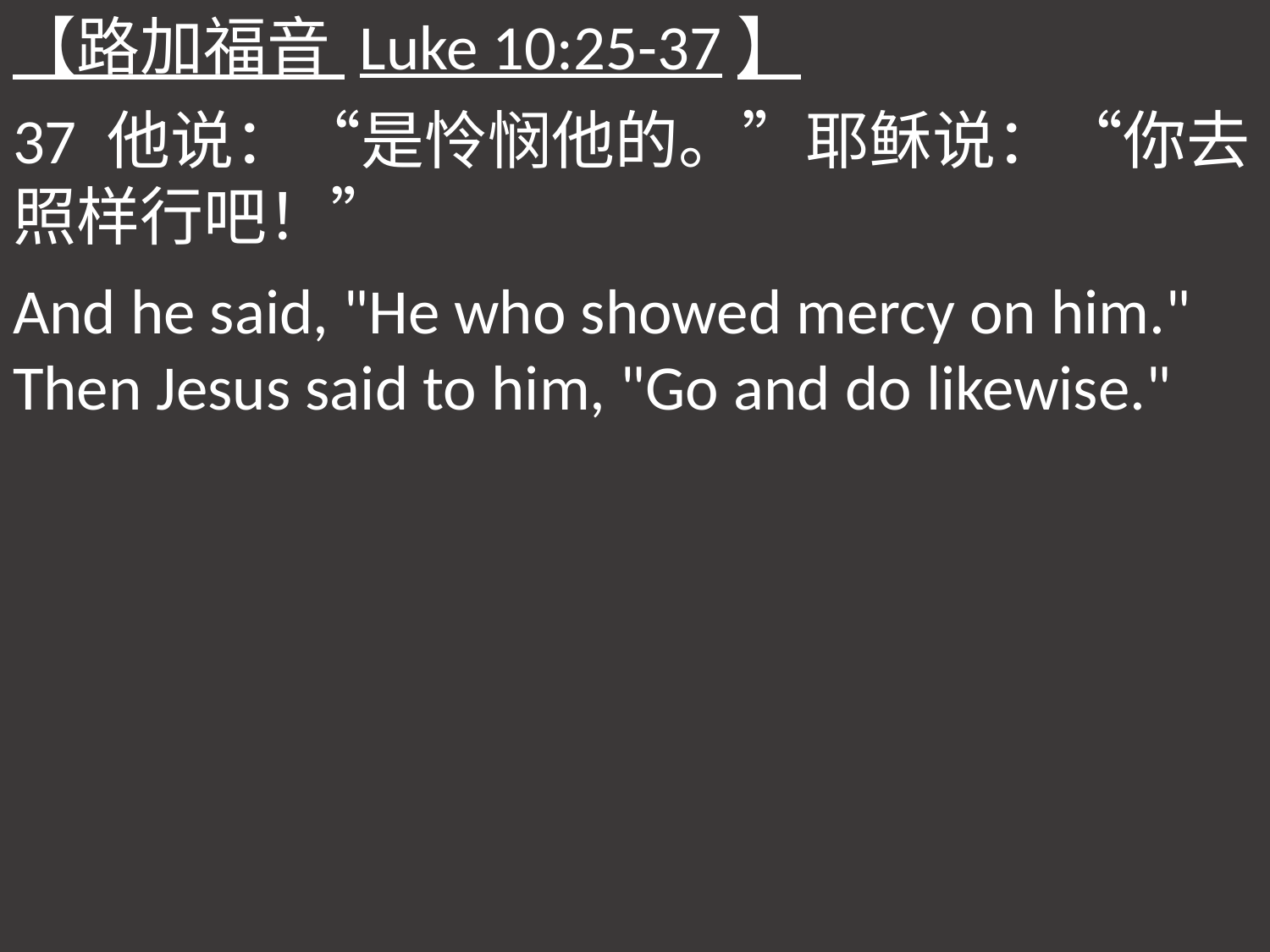

【路加福音 Luke 10:25-37】
37 他说：“是怜悯他的。”耶稣说：“你去照样行吧！”
And he said, "He who showed mercy on him." Then Jesus said to him, "Go and do likewise."